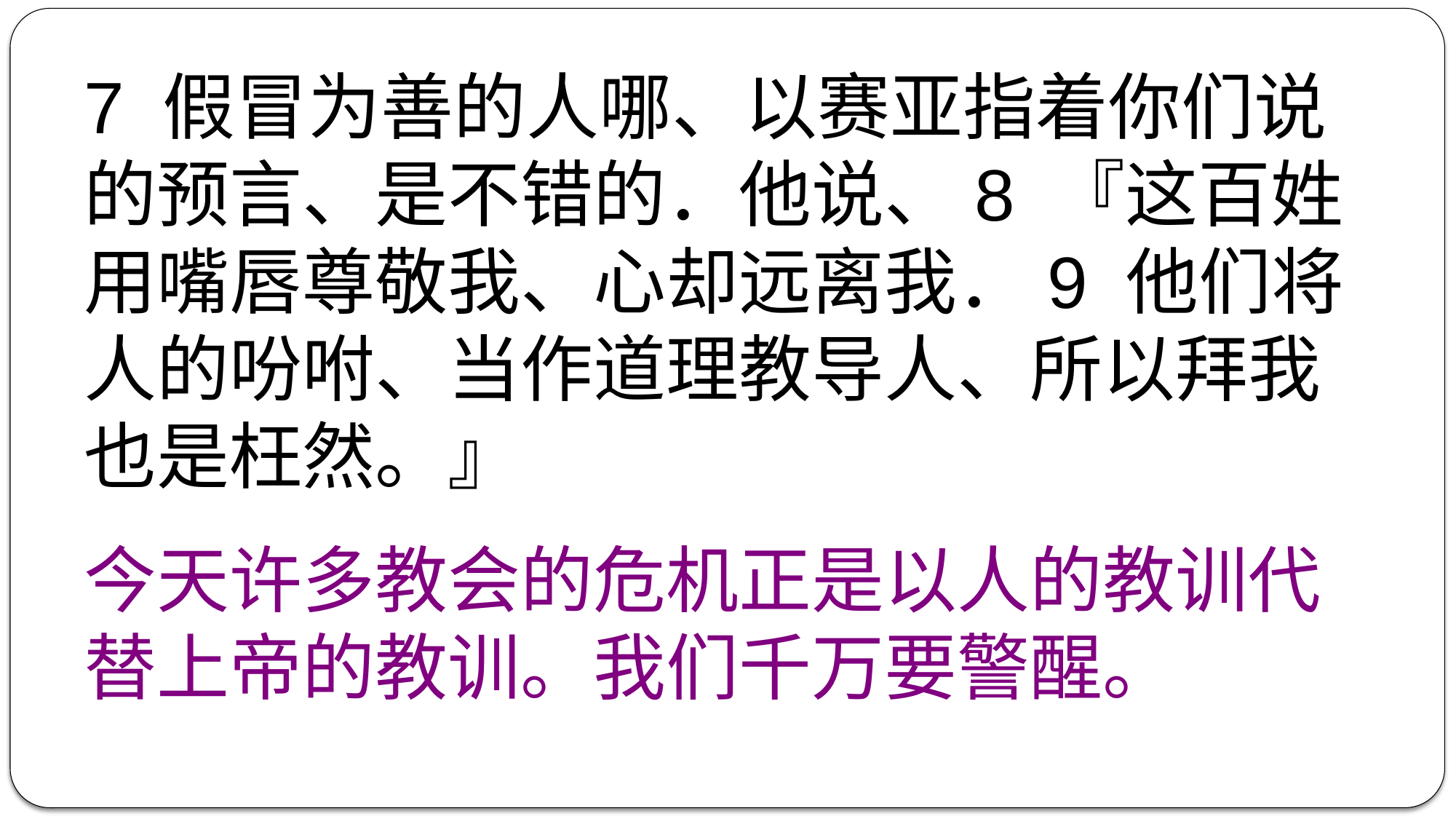

7 假冒为善的人哪、以赛亚指着你们说的预言、是不错的．他说、8 『这百姓用嘴唇尊敬我、心却远离我．9 他们将人的吩咐、当作道理教导人、所以拜我也是枉然。』
今天许多教会的危机正是以人的教训代替上帝的教训。我们千万要警醒。